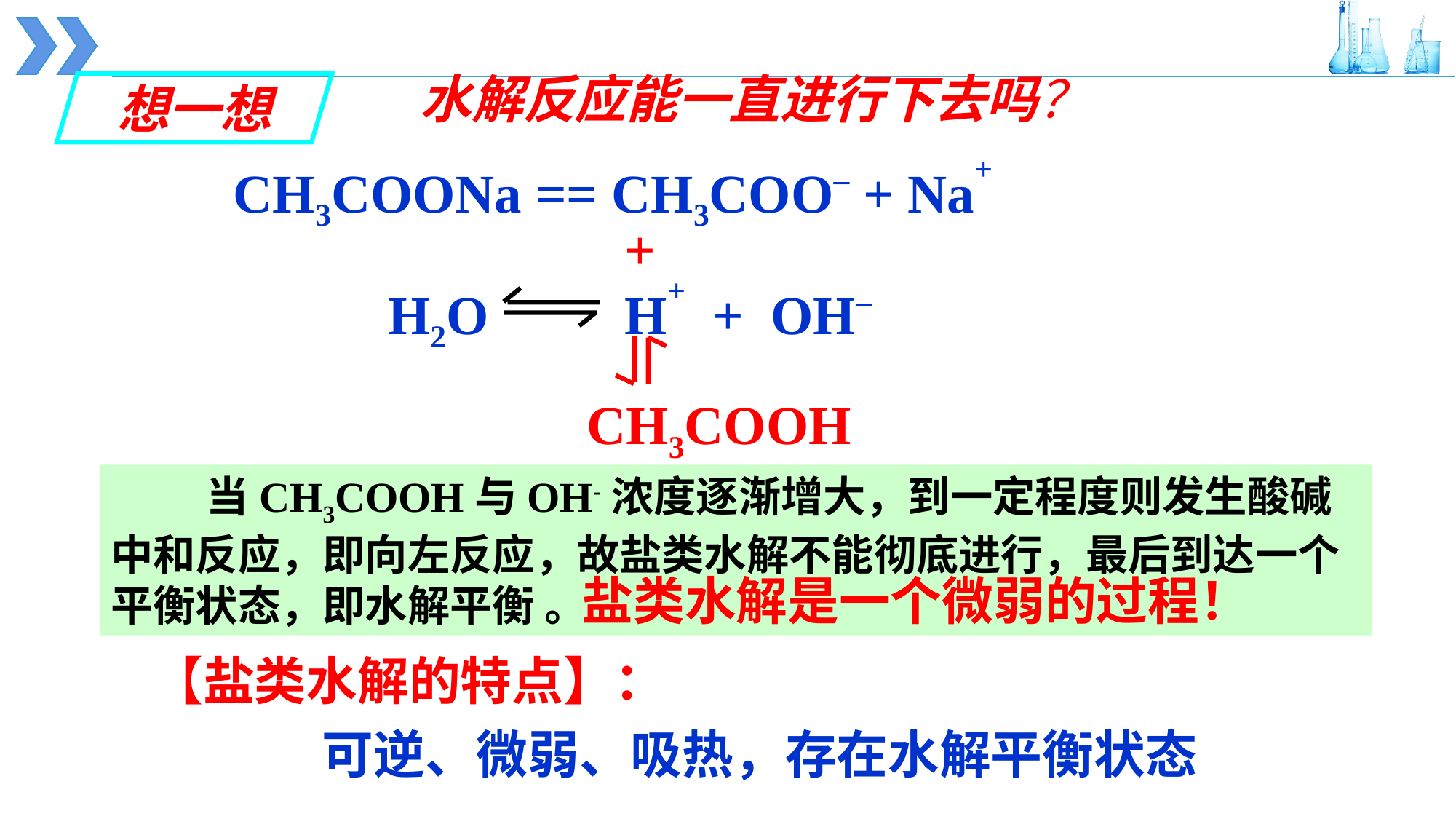

水解反应能一直进行下去吗？
想一想
CH3COONa == CH3COO_ + Na+
+
      H2O          H+  +  OH_

CH3COOH
当CH3COOH与OH-浓度逐渐增大，到一定程度则发生酸碱中和反应，即向左反应，故盐类水解不能彻底进行，最后到达一个平衡状态，即水解平衡 。
盐类水解是一个微弱的过程！
【盐类水解的特点】：
 可逆、微弱、吸热，存在水解平衡状态